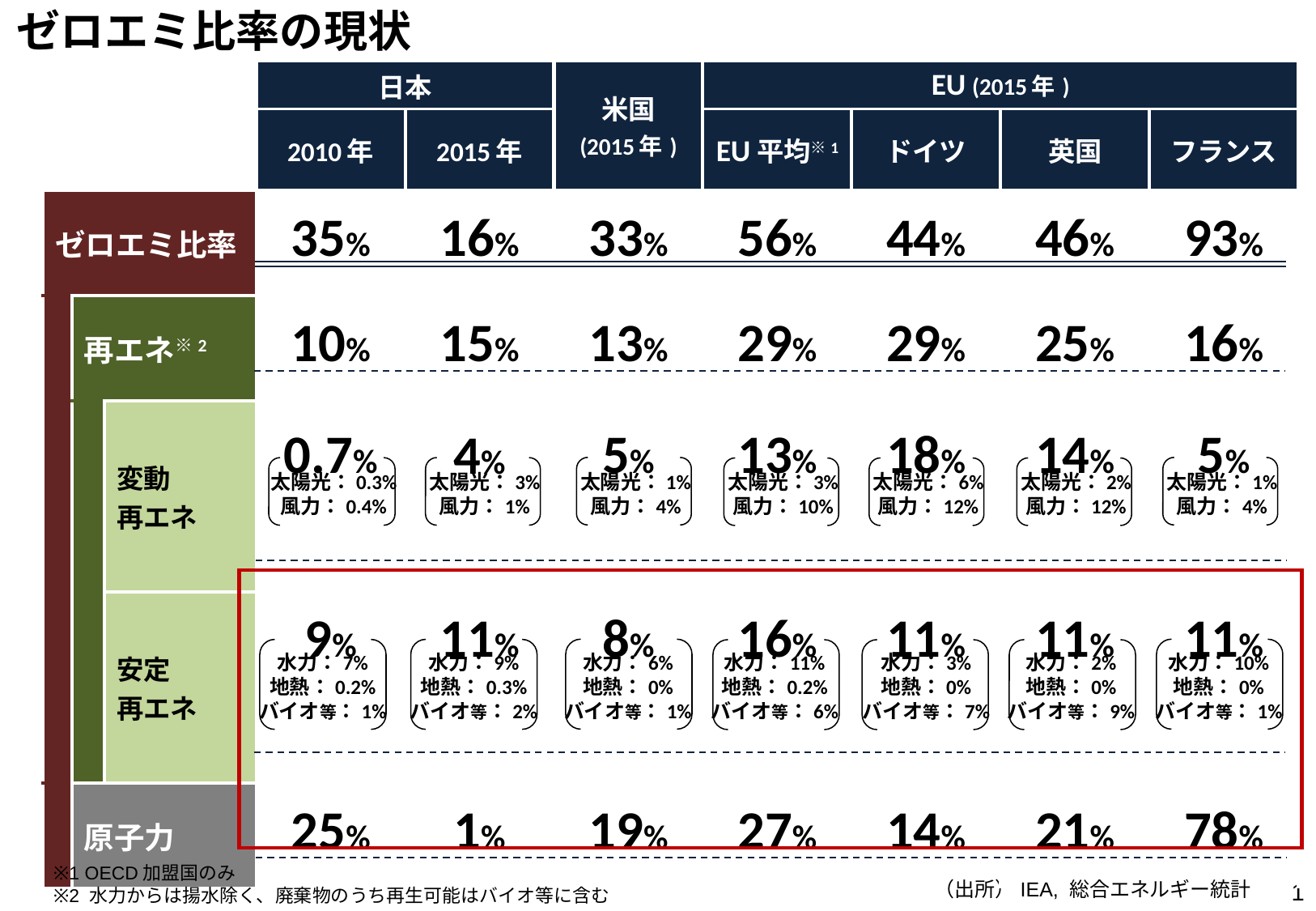

ゼロエミ比率の現状
|  |  |  | 日本 |  | 米国 (2015年) | EU (2015年) |  |  |  |
| --- | --- | --- | --- | --- | --- | --- | --- | --- | --- |
|  |  |  | 2010年 | 2015年 |  | EU平均※1 | ドイツ | 英国 | フランス |
| ゼロエミ比率 |  |  | 35% | 16% | 33% | 56% | 44% | 46% | 93% |
|  | 再エネ※2 |  | 10% | 15% | 13% | 29% | 29% | 25% | 16% |
|  |  | 変動 再エネ | 0.7% | 4% | 5% | 13% | 18% | 14% | 5% |
|  |  | 安定 再エネ | 9% | 11% | 8% | 16% | 11% | 11% | 11% |
|  | 原子力 |  | 25% | 1% | 19% | 27% | 14% | 21% | 78% |

太陽光：3%
風力：1%
太陽光：1%
風力：4%
太陽光：3%
風力：10%
太陽光：6%
風力：12%
太陽光：2%
風力：12%
太陽光：1%
風力：4%
太陽光：0.3%
風力：0.4%

水力：9%
地熱：0.3%
バイオ等：2%
水力：6%
地熱：0%
バイオ等：1%
水力：11%
地熱：0.2%
バイオ等：6%
水力：3%
地熱：0%
バイオ等：7%
水力：2%
地熱：0%
バイオ等：9%
水力：10%
地熱：0%
バイオ等：1%
水力：7%
地熱：0.2%
バイオ等：1%
※1 OECD加盟国のみ
※2 水力からは揚水除く、廃棄物のうち再生可能はバイオ等に含む
1
（出所）IEA, 総合エネルギー統計